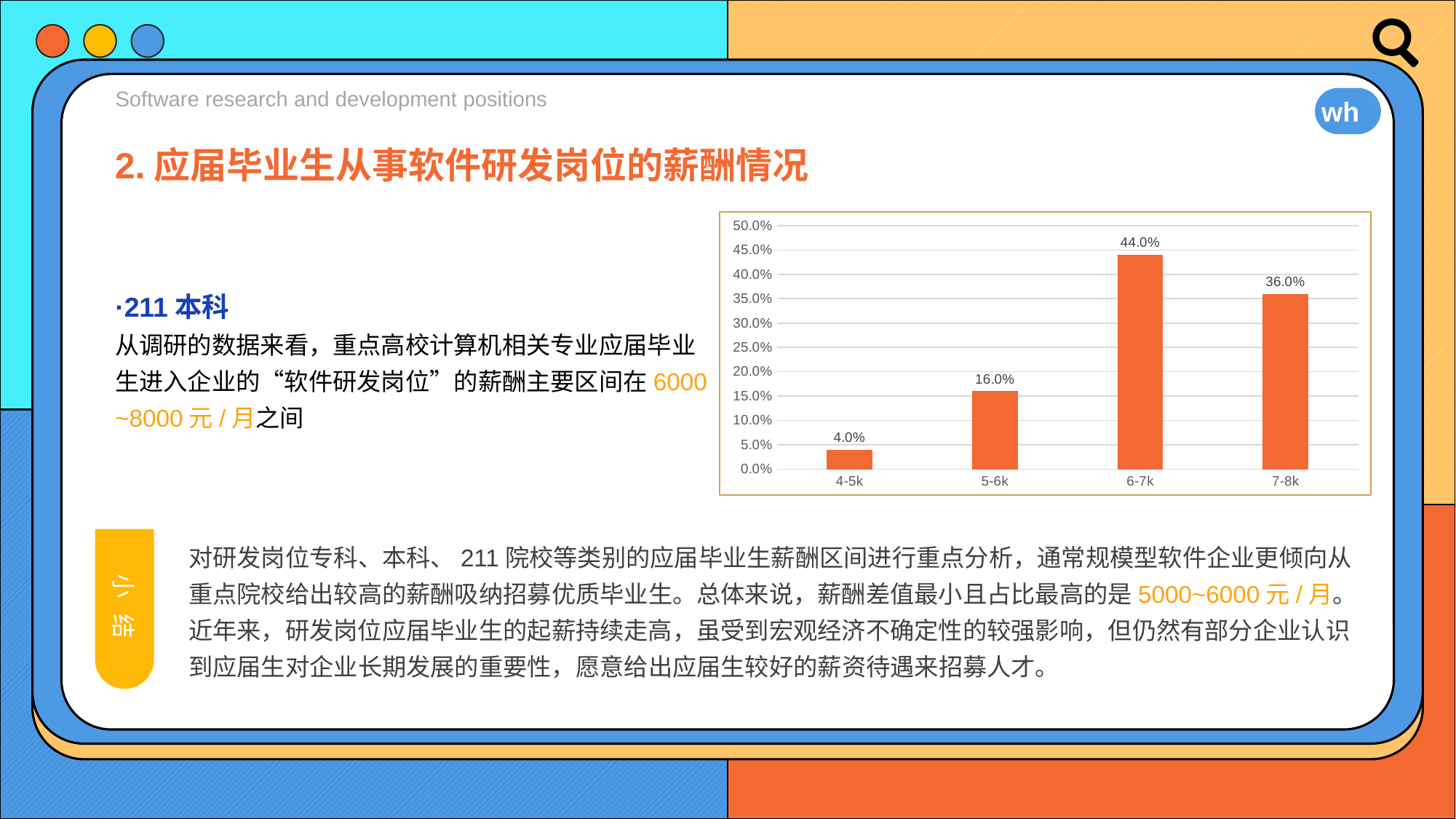

Software research and development positions

whsia
2.应届毕业生从事软件研发岗位的薪酬情况

### Chart

| Category |
|---|

### Chart

| Category |  |
|---|---|
| 4-5k | 0.04 |
| 5-6k | 0.16 |
| 6-7k | 0.44 |
| 7-8k | 0.36 |
·211本科
从调研的数据来看，重点高校计算机相关专业应届毕业生进入企业的“软件研发岗位”的薪酬主要区间在6000 ~8000元/月之间
对研发岗位专科、本科、211院校等类别的应届毕业生薪酬区间进行重点分析，通常规模型软件企业更倾向从重点院校给出较高的薪酬吸纳招募优质毕业生。总体来说，薪酬差值最小且占比最高的是5000~6000元/月。
近年来，研发岗位应届毕业生的起薪持续走高，虽受到宏观经济不确定性的较强影响，但仍然有部分企业认识到应届生对企业长期发展的重要性，愿意给出应届生较好的薪资待遇来招募人才。

小   结